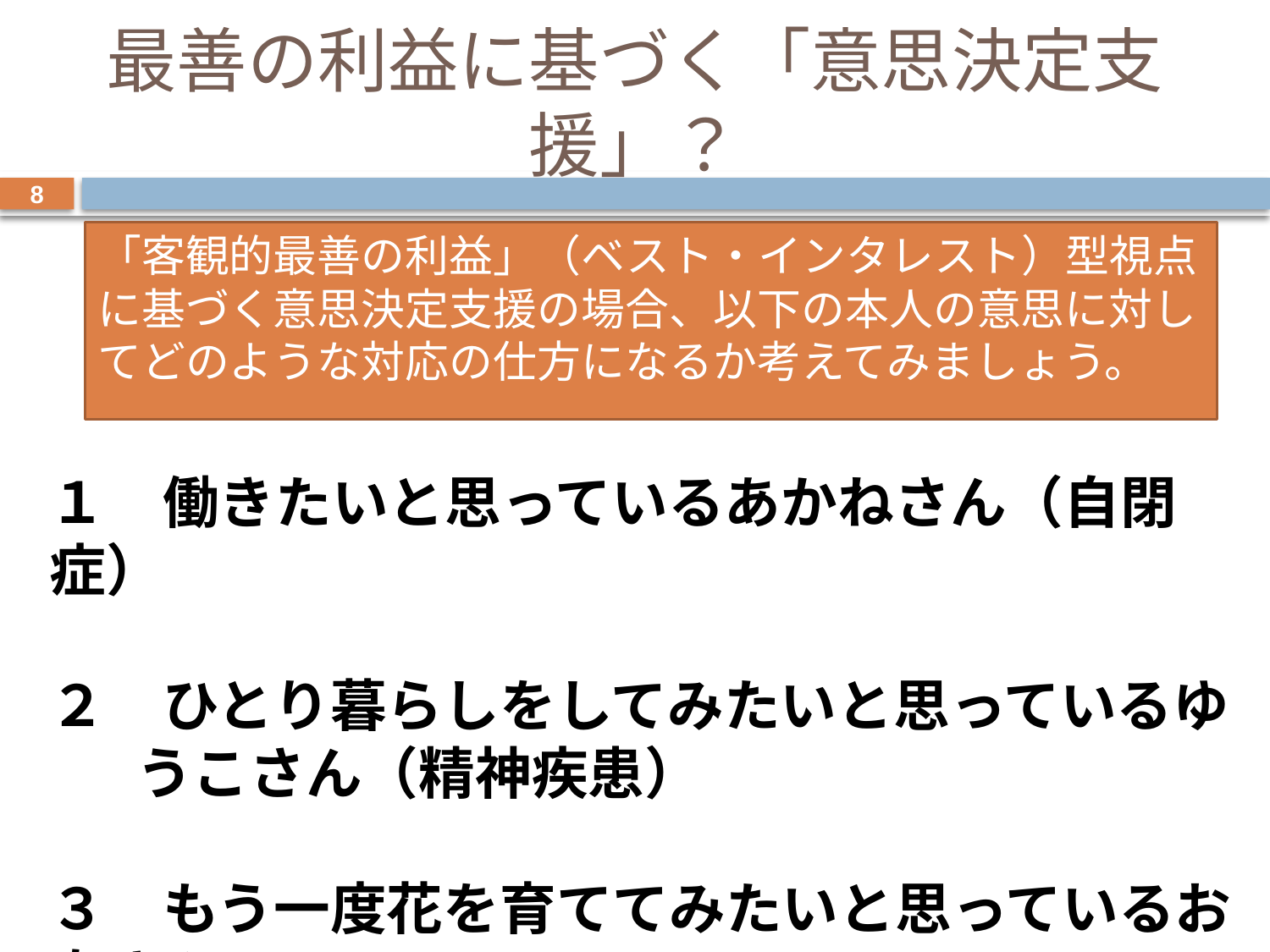

# 最善の利益に基づく「意思決定支援」？
8
「客観的最善の利益」（ベスト・インタレスト）型視点に基づく意思決定支援の場合、以下の本人の意思に対してどのような対応の仕方になるか考えてみましょう。
１　働きたいと思っているあかねさん（自閉症）

２　ひとり暮らしをしてみたいと思っているゆうこさん（精神疾患）

３　もう一度花を育ててみたいと思っているお春さん
　　（認知症：軽度）の場合